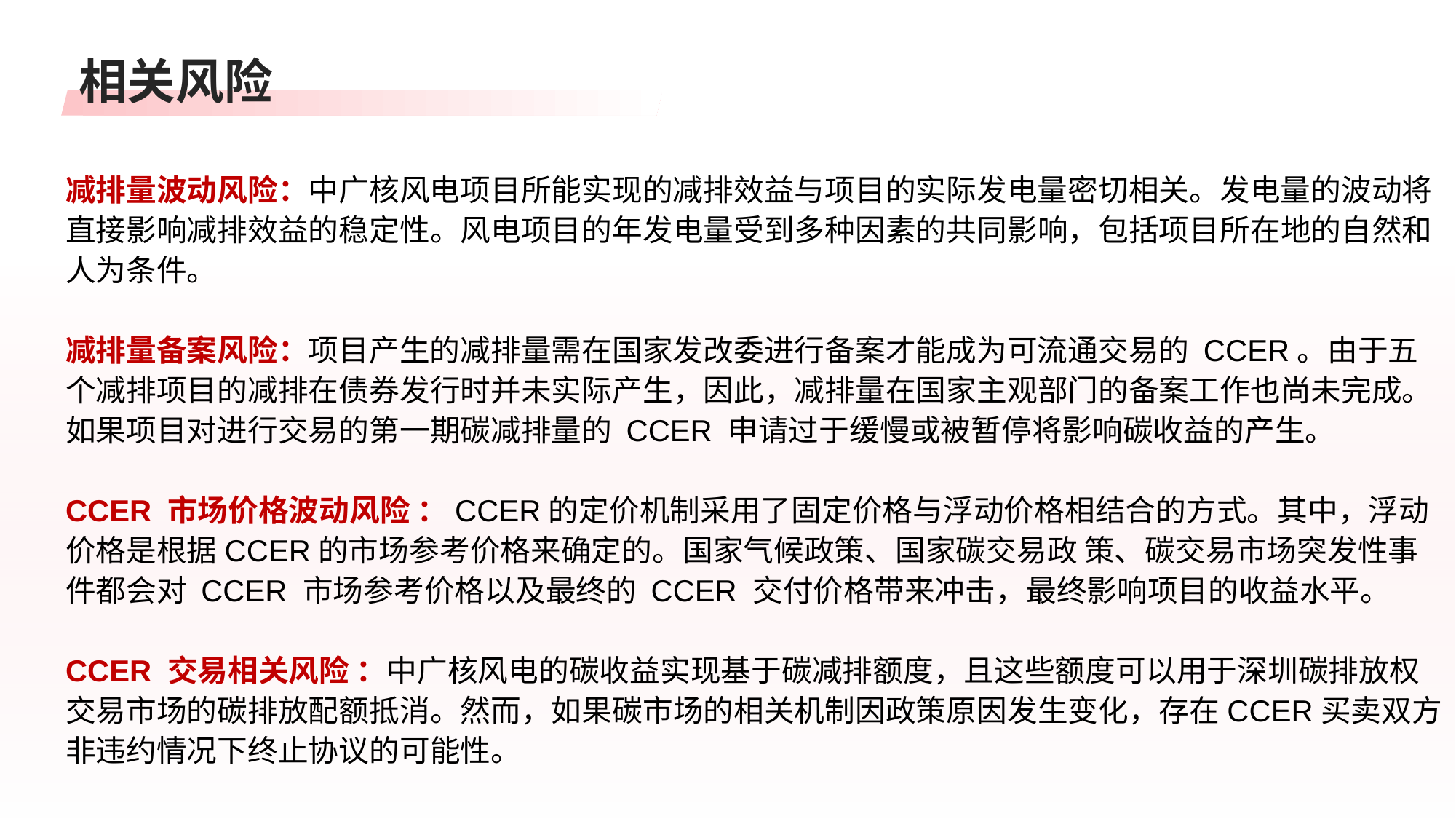

减排量波动风险：中广核风电项目所能实现的减排效益与项目的实际发电量密切相关。发电量的波动将直接影响减排效益的稳定性。风电项目的年发电量受到多种因素的共同影响，包括项目所在地的自然和人为条件。

减排量备案风险：项目产生的减排量需在国家发改委进行备案才能成为可流通交易的 CCER。由于五个减排项目的减排在债券发行时并未实际产生，因此，减排量在国家主观部门的备案工作也尚未完成。如果项目对进行交易的第一期碳减排量的 CCER 申请过于缓慢或被暂停将影响碳收益的产生。

CCER 市场价格波动风险 ：CCER的定价机制采用了固定价格与浮动价格相结合的方式。其中，浮动价格是根据CCER的市场参考价格来确定的。国家气候政策、国家碳交易政 策、碳交易市场突发性事件都会对 CCER 市场参考价格以及最终的 CCER 交付价格带来冲击，最终影响项目的收益水平。

CCER 交易相关风险 ：中广核风电的碳收益实现基于碳减排额度，且这些额度可以用于深圳碳排放权交易市场的碳排放配额抵消。然而，如果碳市场的相关机制因政策原因发生变化，存在CCER买卖双方非违约情况下终止协议的可能性。
相关风险